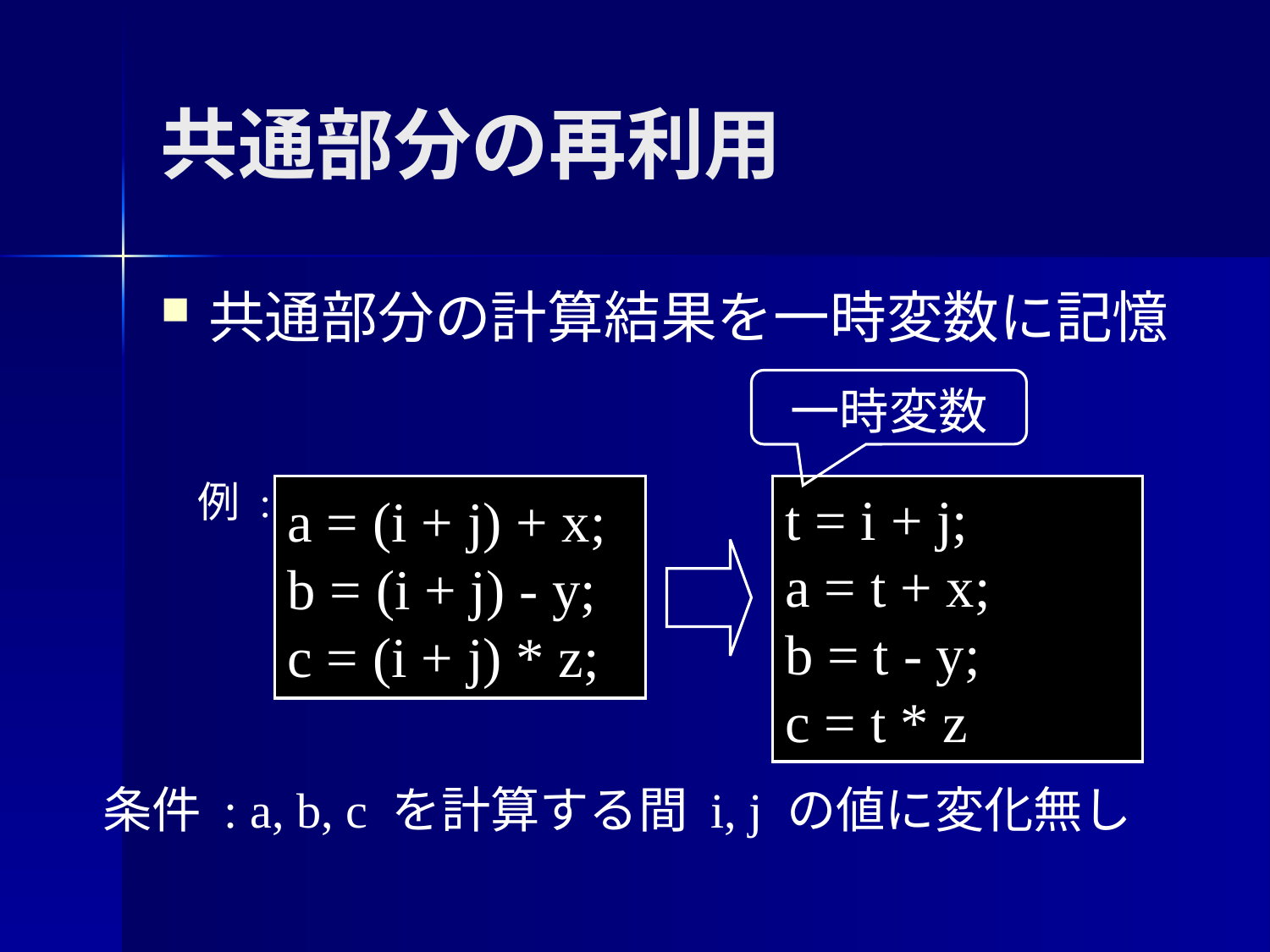

共通部分の再利用
共通部分の計算結果を一時変数に記憶
一時変数
 例 :
a = (i + j) + x;
b = (i + j) - y;
c = (i + j) * z;
t = i + j;
a = t + x;
b = t - y;
c = t * z

条件 : a, b, c を計算する間 i, j の値に変化無し